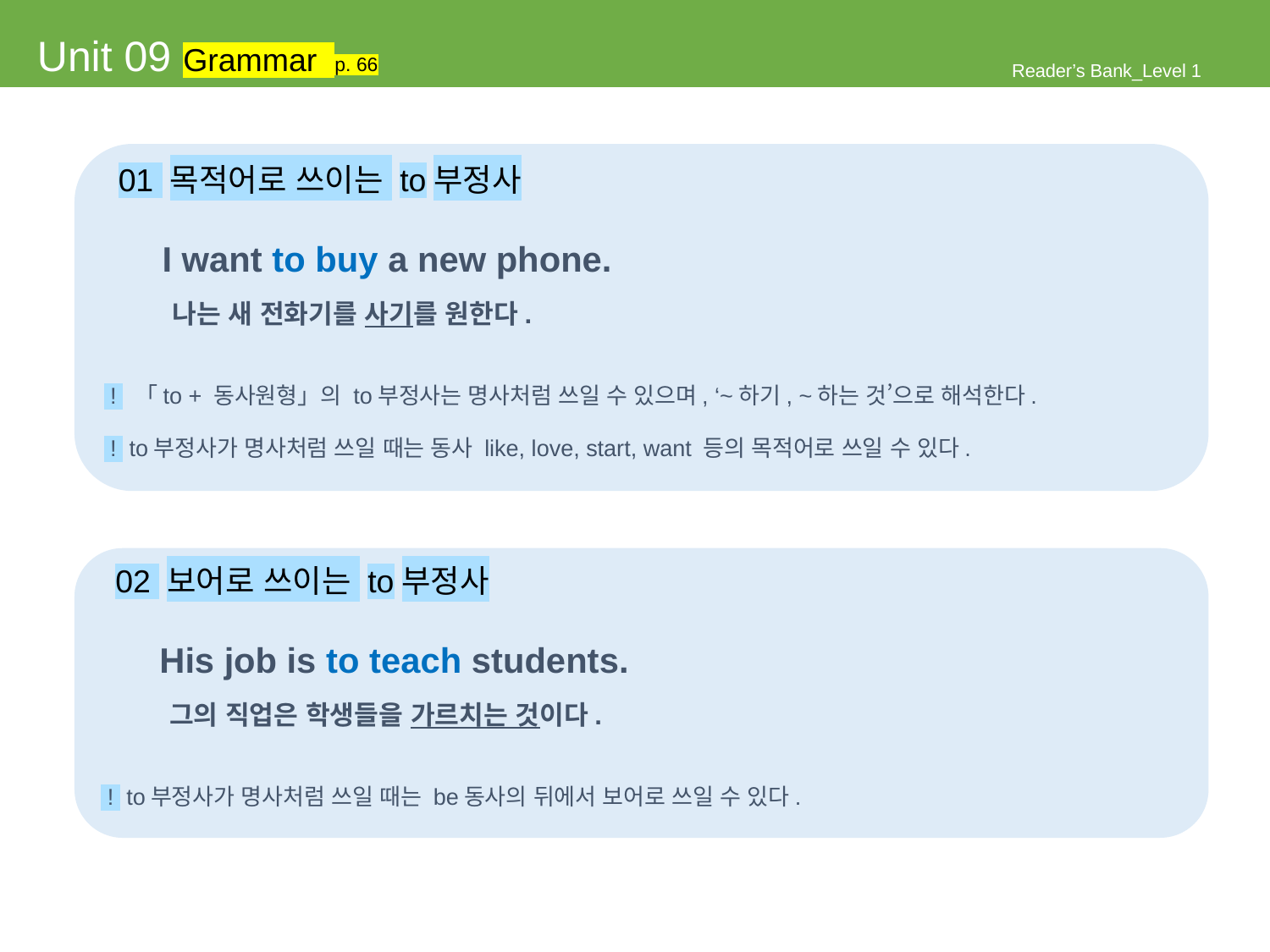

# Unit 09 Grammar  p. 66
Reader’s Bank_Level 1

  01 목적어로 쓰이는 to부정사

      I want to buy a new phone.
      나는 새 전화기를 사기를 원한다.

 !  「to + 동사원형」의 to부정사는 명사처럼 쓰일 수 있으며, ‘~하기, ~하는 것’으로 해석한다.
 !  to부정사가 명사처럼 쓰일 때는 동사 like, love, start, want 등의 목적어로 쓰일 수 있다.

  02 보어로 쓰이는 to부정사

      His job is to teach students.
      그의 직업은 학생들을 가르치는 것이다.

 !  to부정사가 명사처럼 쓰일 때는 be동사의 뒤에서 보어로 쓰일 수 있다.